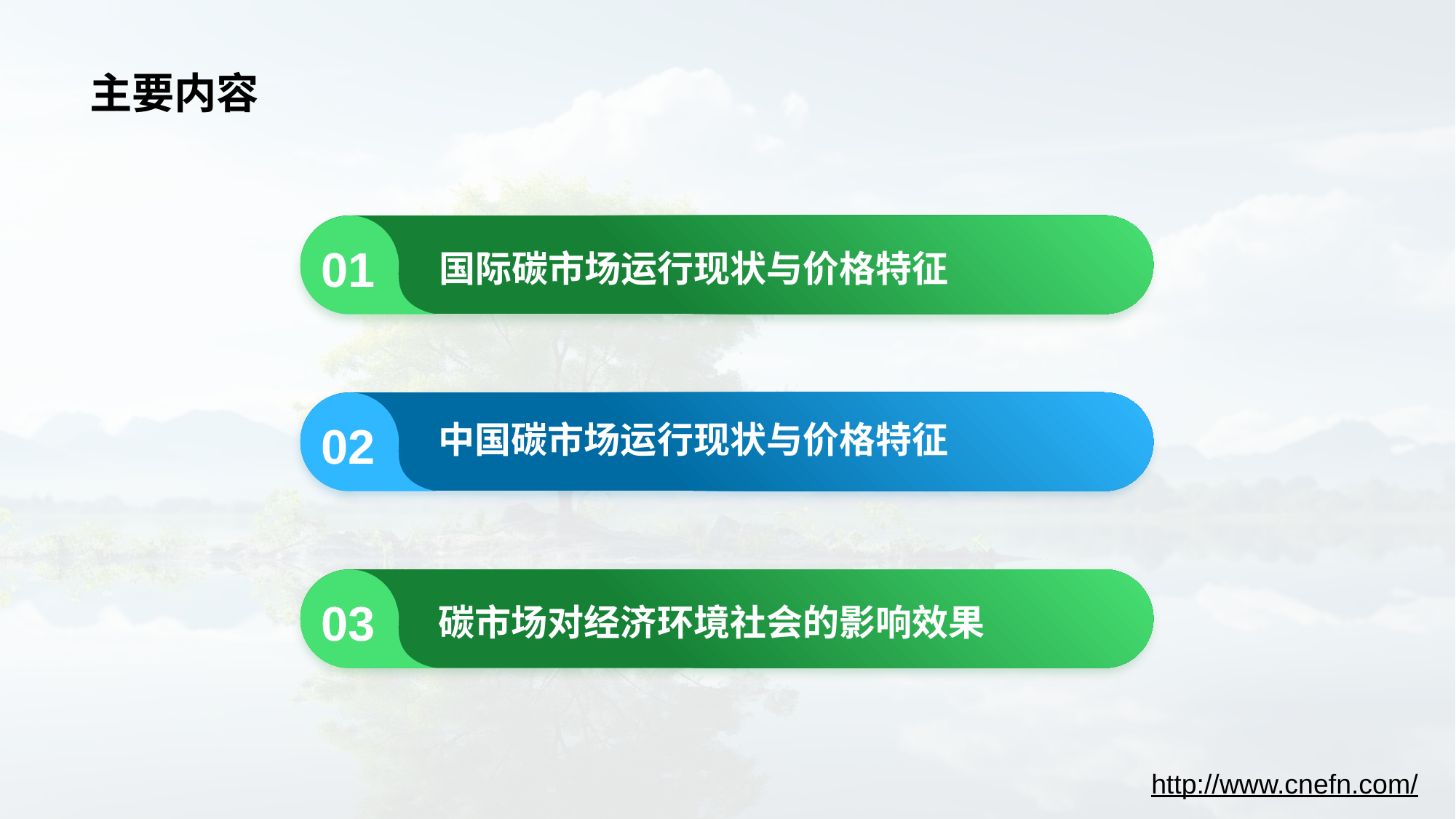

# 主要内容

01
国际碳市场运行现状与价格特征

02
中国碳市场运行现状与价格特征

03
碳市场对经济环境社会的影响效果